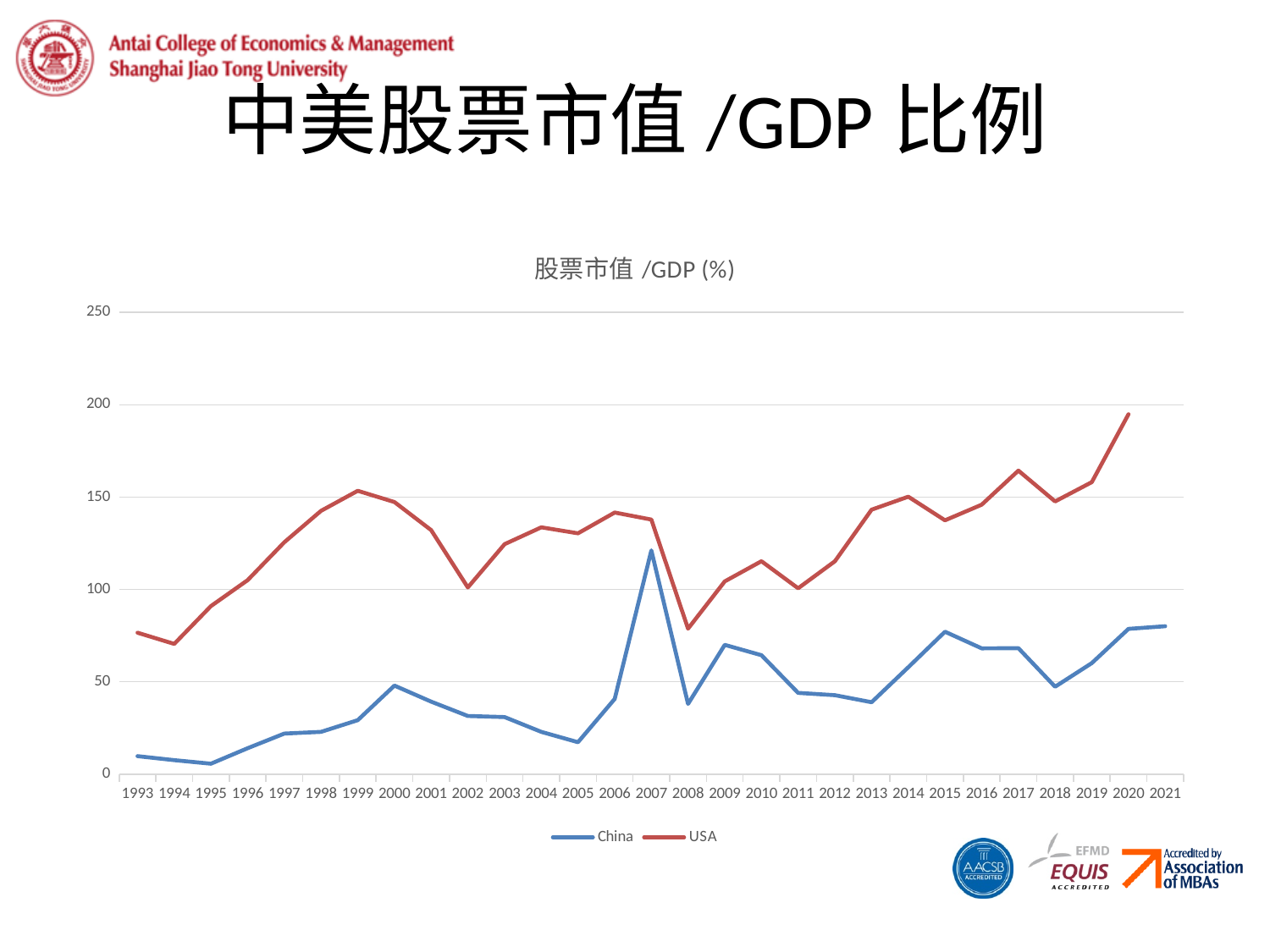

# 中美股票市值/GDP比例

### Chart: 股票市值/GDP (%)

| Category | China | USA |
|---|---|---|
| 34304 | 9.73920770543865 | 76.562433 |
| 34669 | 7.582284792846789 | 70.503273 |
| 35034 | 5.663965038253033 | 90.998094 |
| 35400 | 14.042431858094307 | 105.046065 |
| 35765 | 21.989864161963787 | 125.561931 |
| 36130 | 22.895162745371483 | 142.58898 |
| 36495 | 29.22911991830437 | 153.440999 |
| 36861 | 47.95659473121614 | 147.358973 |
| 37226 | 39.257598759868955 | 132.148006 |
| 37591 | 31.490257121747987 | 101.079064 |
| 37956 | 30.895853078362475 | 124.506563 |
| 38322 | 22.896399629073777 | 133.650633 |
| 38687 | 17.31287097207009 | 130.408327 |
| 39052 | 40.74212604762417 | 141.654165 |
| 39417 | 121.12187622309682 | 137.852717 |
| 39783 | 38.01675427990182 | 78.776596 |
| 40148 | 69.99331437482849 | 104.348783 |
| 40513 | 64.40431653327275 | 115.284091 |
| 40878 | 44.013202556906464 | 100.631336 |
| 41244 | 42.77129486587919 | 115.257917 |
| 41609 | 38.95303764362677 | 143.193741 |
| 41974 | 57.88817870307231 | 150.227325 |
| 42339 | 77.12823714908485 | 137.444492 |
| 42705 | 68.09331051045093 | 145.916726 |
| 43070 | 68.20322739117765 | 164.359294 |
| 43435 | 47.31706506646705 | 147.664071 |
| 43800 | 60.1181338733841 | 158.12286 |
| 44166 | 78.65668179804591 | 194.889233 |
| 44531 | 80.1007651072683 | None |